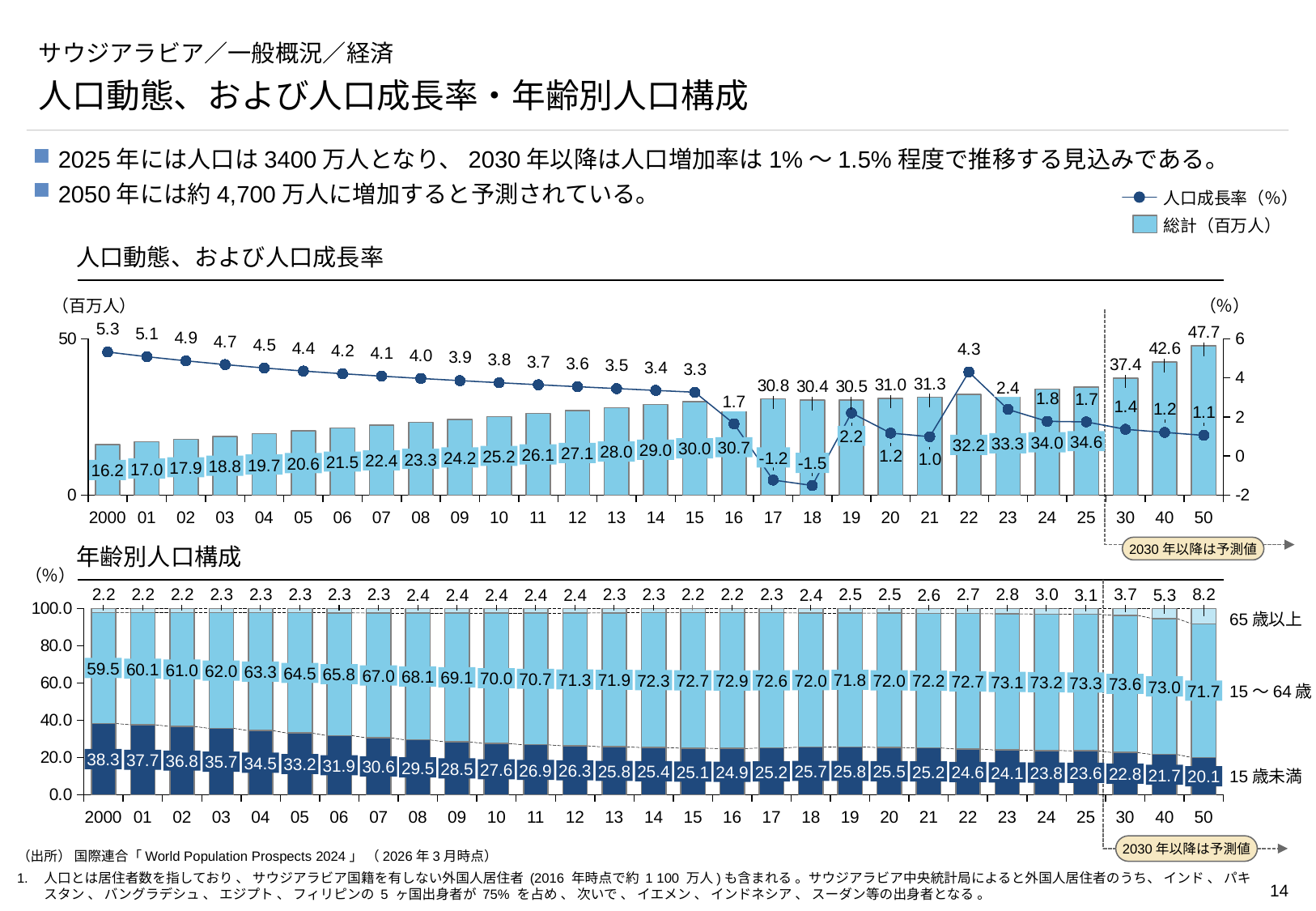

# サウジアラビア／一般概況／経済
人口動態、および人口成長率・年齢別人口構成
2025年には人口は3400万人となり、2030年以降は人口増加率は1%～1.5%程度で推移する見込みである。
2050年には約4,700万人に増加すると予測されている。
人口成長率（％）

総計（百万人）

人口動態、および人口成長率
（百万人）
（％）

### Chart

| Category |  |  |
|---|---|---|
2030年以降は予測値
2.4
1.7
2.2
34.6
34.0
33.3
32.2
30.7
30.0
29.0
28.0
27.1
26.1
25.2
24.2
-1.2
23.3
22.4
21.5
-1.5
20.6
19.7
18.8
17.9
17.0
16.2
2000
01
02
03
04
05
06
07
08
09
10
11
12
13
14
15
16
17
18
19
20
21
22
23
24
25
30
40
50
年齢別人口構成
（％）

### Chart

| Category |  |  |  |
|---|---|---|---|
2030年以降は予測値
65歳以上
59.5
60.1
61.0
62.0
63.3
64.5
65.8
67.0
68.1
69.1
70.0
70.7
71.3
71.9
71.8
72.3
72.0
72.7
72.6
72.0
72.9
72.2
72.7
73.1
73.2
73.3
73.6
73.0
71.7
15～64歳
38.3
37.7
36.8
35.7
34.5
33.2
31.9
30.6
29.5
28.5
27.6
26.9
26.3
25.8
25.7
25.8
25.4
25.5
25.2
25.2
25.1
24.9
24.6
24.1
23.8
23.6
22.8
21.7
20.1
15歳未満
2000
01
02
03
04
05
06
07
08
09
10
11
12
13
14
15
16
17
18
19
20
21
22
23
24
25
30
40
50
（出所） 国際連合「World Population Prospects 2024」 （2026年3月時点）

1.	人口とは居住者数を指しており 、 サウジアラビア国籍を有しない外国人居住者 (2016 年時点で約 1 100 万人)も含まれる 。サウジアラビア中央統計局によると外国人居住者のうち、 インド 、 パキスタン 、 バングラデシュ 、 エジプト 、 フィリピンの 5 ヶ国出身者が 75% を占め 、 次いで 、 イエメン 、 インドネシア 、 スーダン等の出身者となる 。